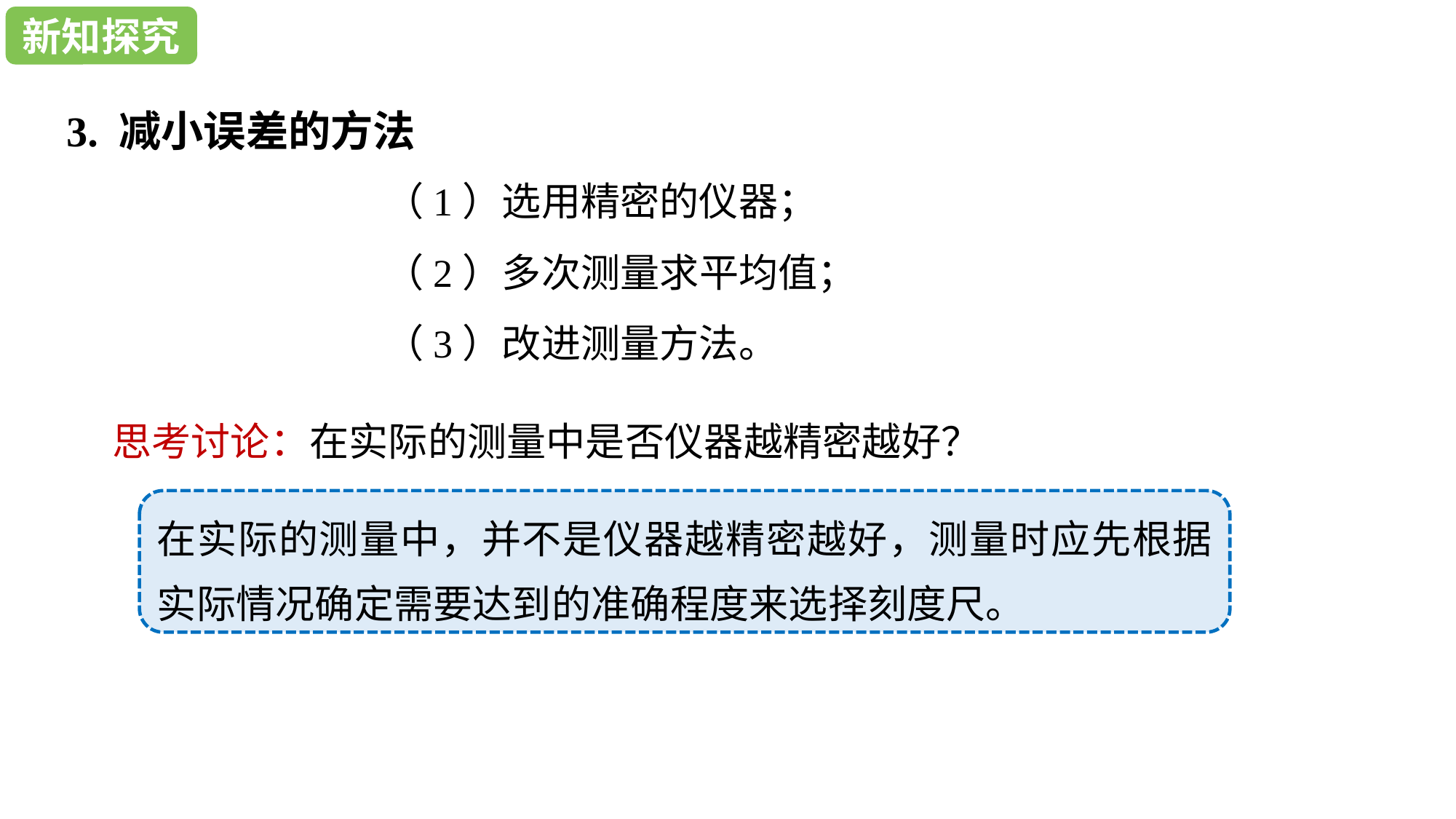

新知探究
新知探究
3. 减小误差的方法
（1）选用精密的仪器；
（2）多次测量求平均值；
（3）改进测量方法。
思考讨论：在实际的测量中是否仪器越精密越好？
在实际的测量中，并不是仪器越精密越好，测量时应先根据实际情况确定需要达到的准确程度来选择刻度尺。